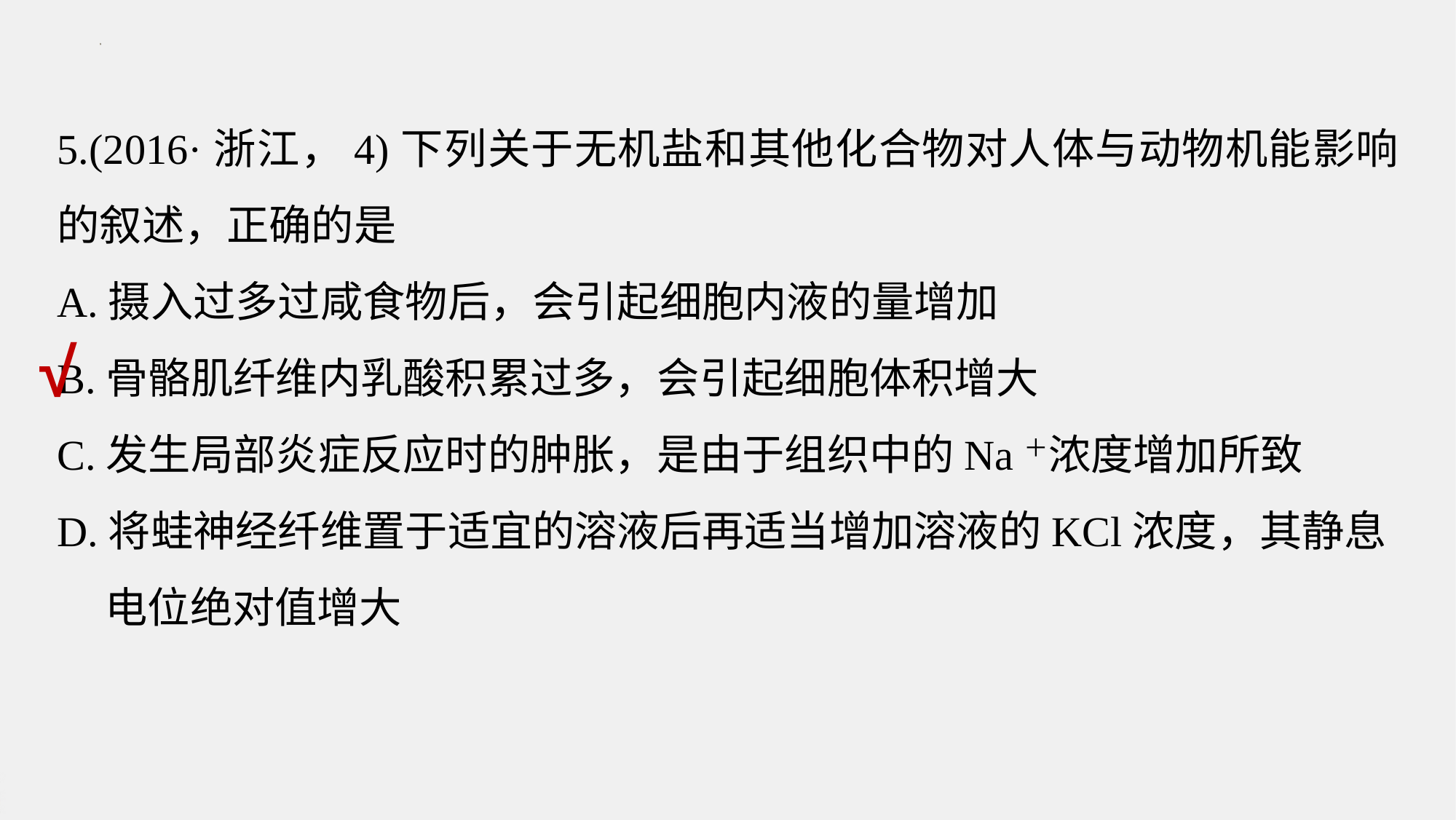

5.(2016·浙江，4)下列关于无机盐和其他化合物对人体与动物机能影响的叙述，正确的是
A.摄入过多过咸食物后，会引起细胞内液的量增加
B.骨骼肌纤维内乳酸积累过多，会引起细胞体积增大
C.发生局部炎症反应时的肿胀，是由于组织中的Na＋浓度增加所致
D.将蛙神经纤维置于适宜的溶液后再适当增加溶液的KCl浓度，其静息
    电位绝对值增大
√